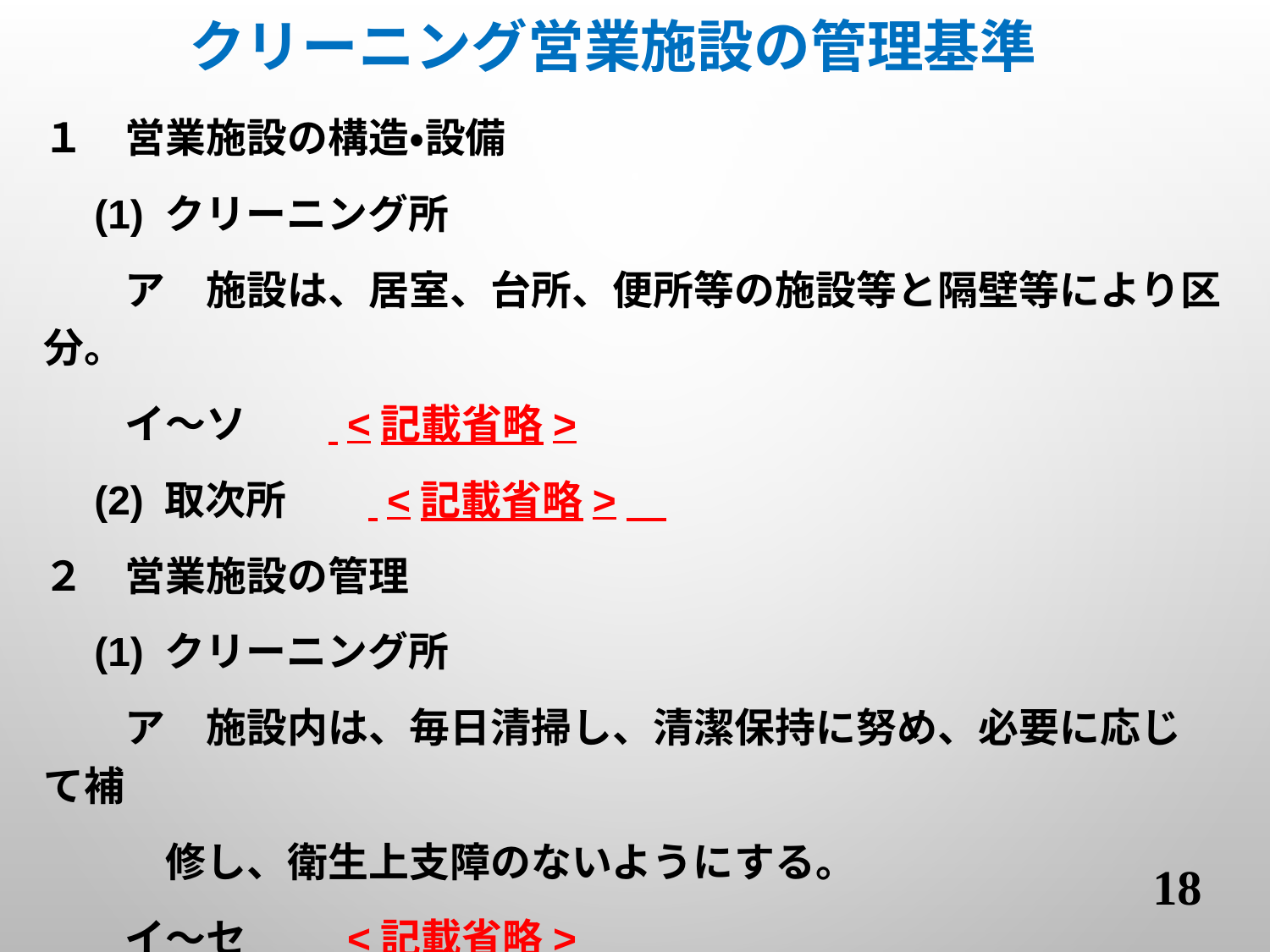

# クリーニング営業施設の管理基準
１　営業施設の構造・設備
　(1) クリーニング所
　　ア　施設は、居室、台所、便所等の施設等と隔壁等により区分。
　　イ～ソ　　 <記載省略>
　(2) 取次所　　 <記載省略>
２　営業施設の管理
　(1) クリーニング所
　　ア　施設内は、毎日清掃し、清潔保持に努め、必要に応じて補
　　　修し、衛生上支障のないようにする。
　　イ～セ　　 <記載省略>
　(2) 取次所　　 <記載省略>

18